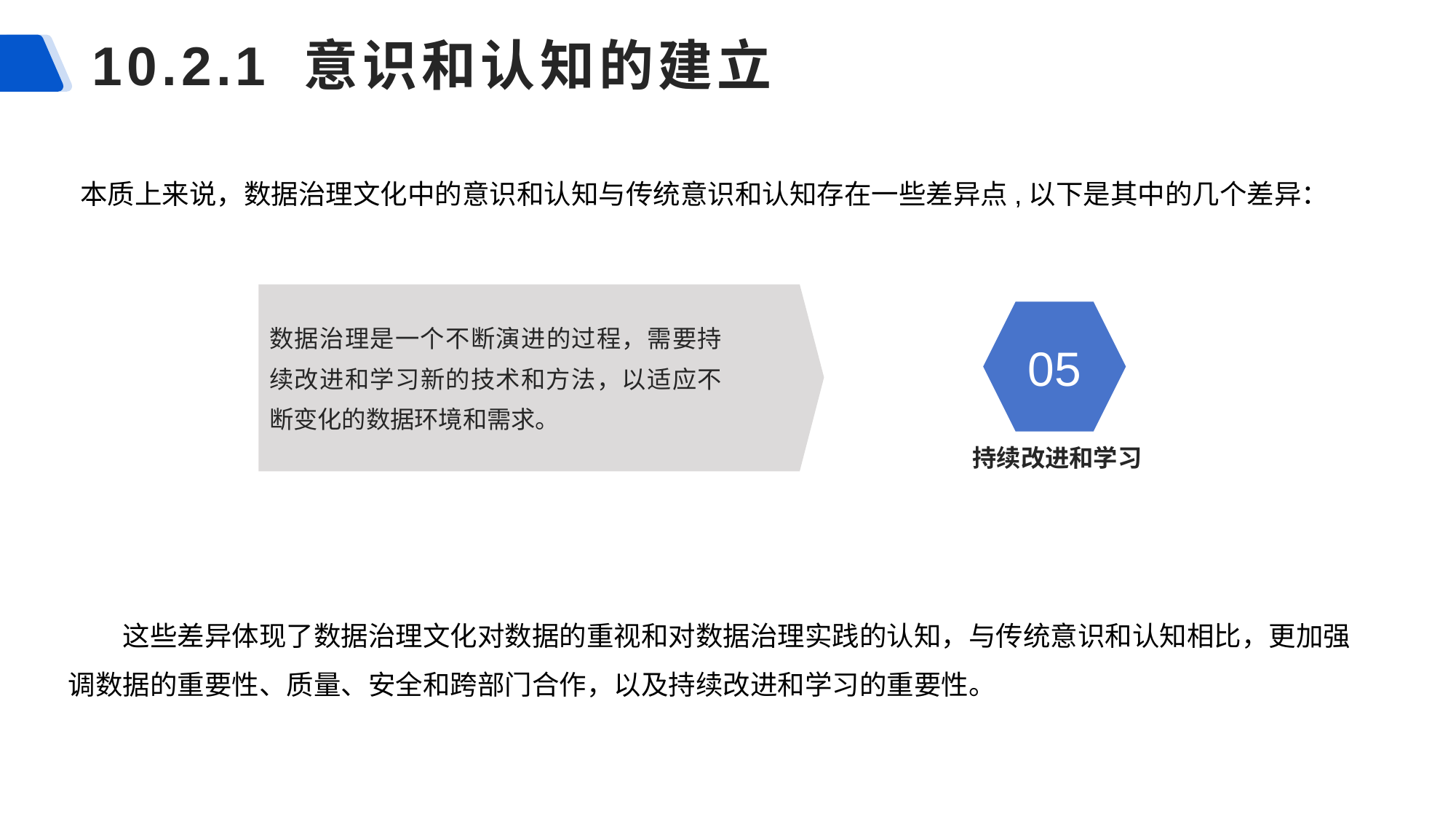

# 10.2.1 意识和认知的建立
本质上来说，数据治理文化中的意识和认知与传统意识和认知存在一些差异点,以下是其中的几个差异：

数据治理是一个不断演进的过程，需要持续改进和学习新的技术和方法，以适应不断变化的数据环境和需求。

05
持续改进和学习
这些差异体现了数据治理文化对数据的重视和对数据治理实践的认知，与传统意识和认知相比，更加强调数据的重要性、质量、安全和跨部门合作，以及持续改进和学习的重要性。